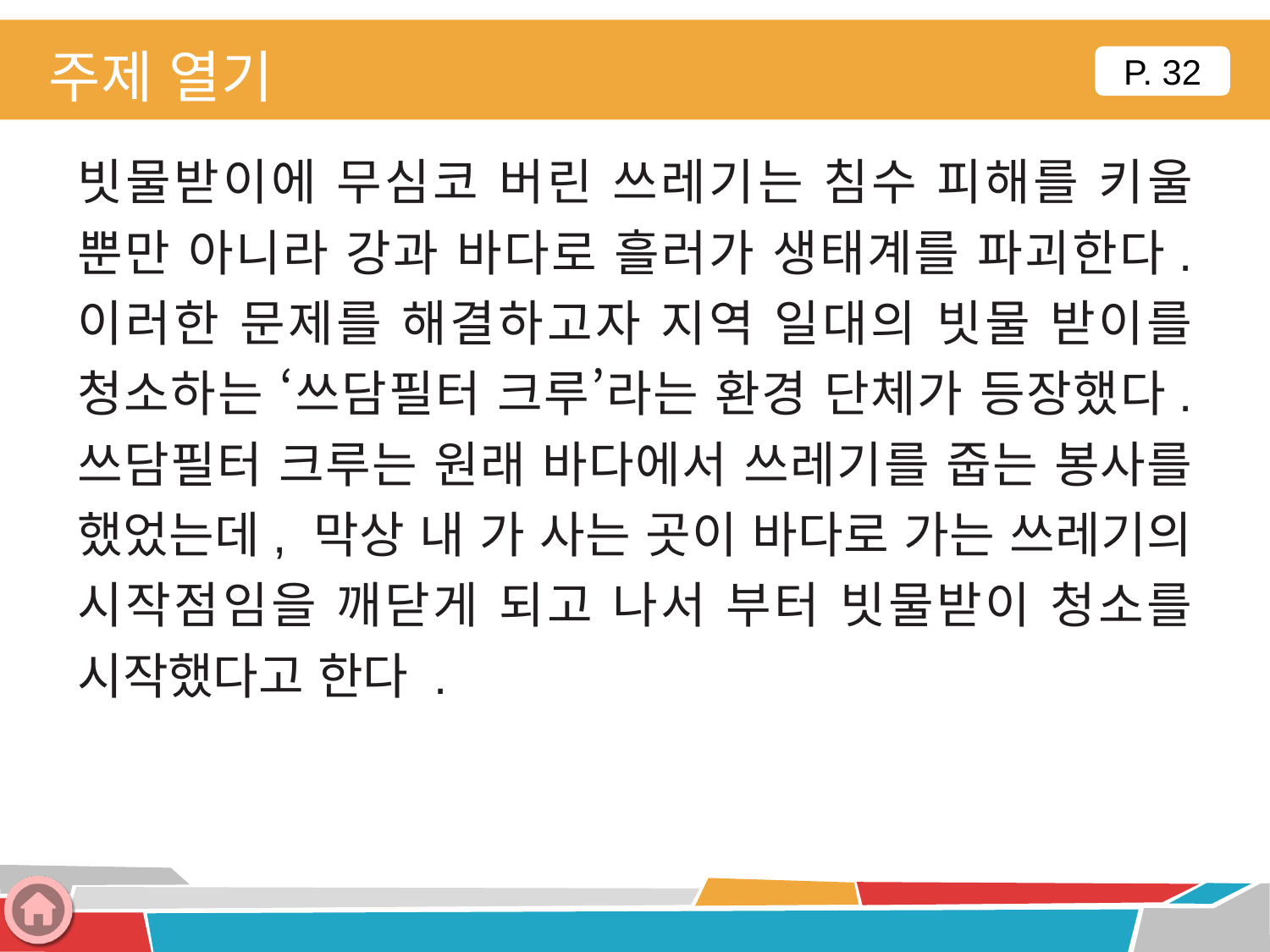

주제 열기

P. 32
빗물받이에 무심코 버린 쓰레기는 침수 피해를 키울 뿐만 아니라 강과 바다로 흘러가 생태계를 파괴한다. 이러한 문제를 해결하고자 지역 일대의 빗물 받이를 청소하는 ‘쓰담필터 크루’라는 환경 단체가 등장했다. 쓰담필터 크루는 원래 바다에서 쓰레기를 줍는 봉사를 했었는데, 막상 내 가 사는 곳이 바다로 가는 쓰레기의 시작점임을 깨닫게 되고 나서 부터 빗물받이 청소를 시작했다고 한다 .